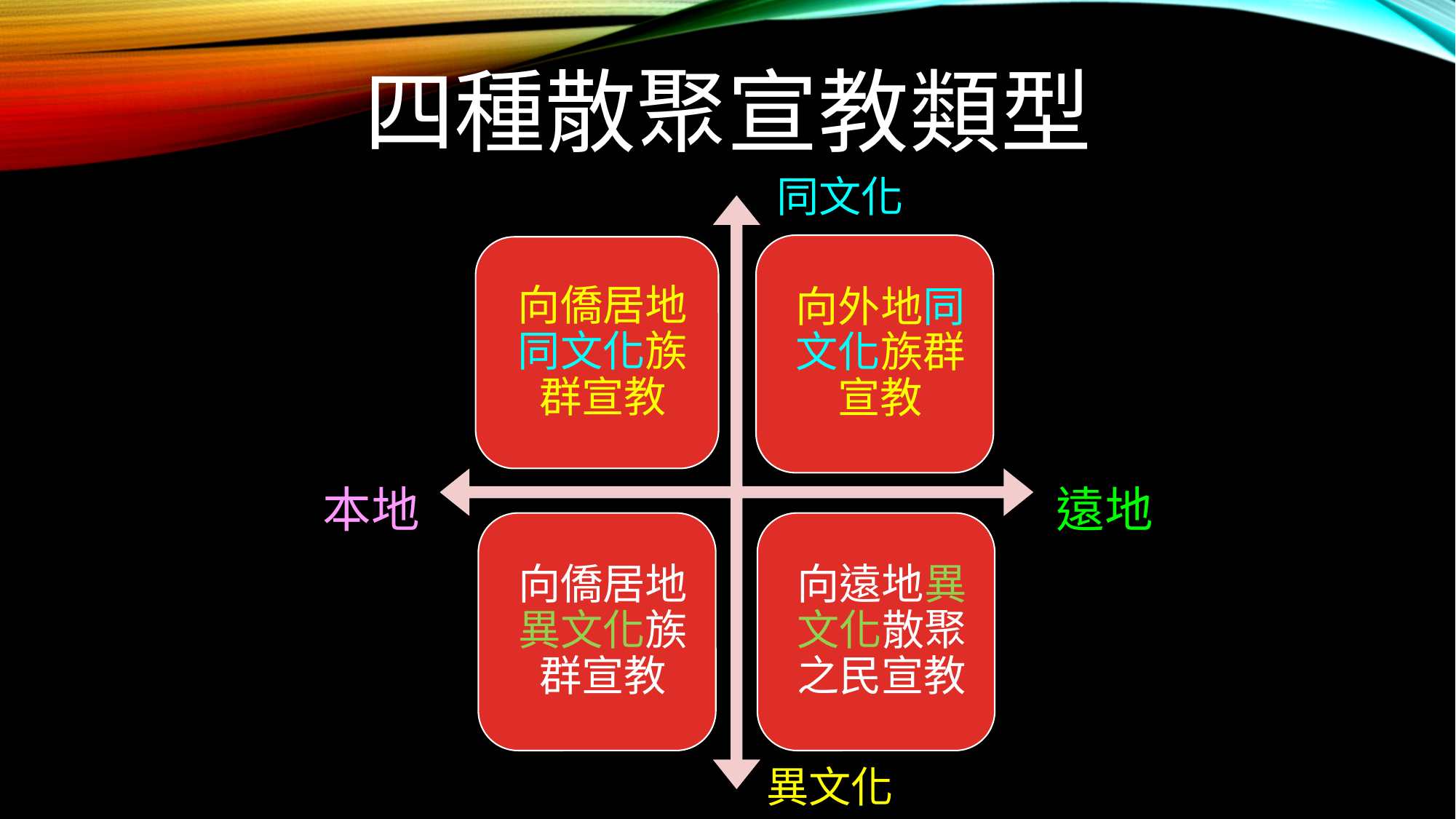

# 四種散聚宣教類型
同文化
向僑居地同文化族群宣教
向外地同文化族群宣教
向僑居地異文化族群宣教
向遠地異文化散聚之民宣教
本地
遠地
異文化